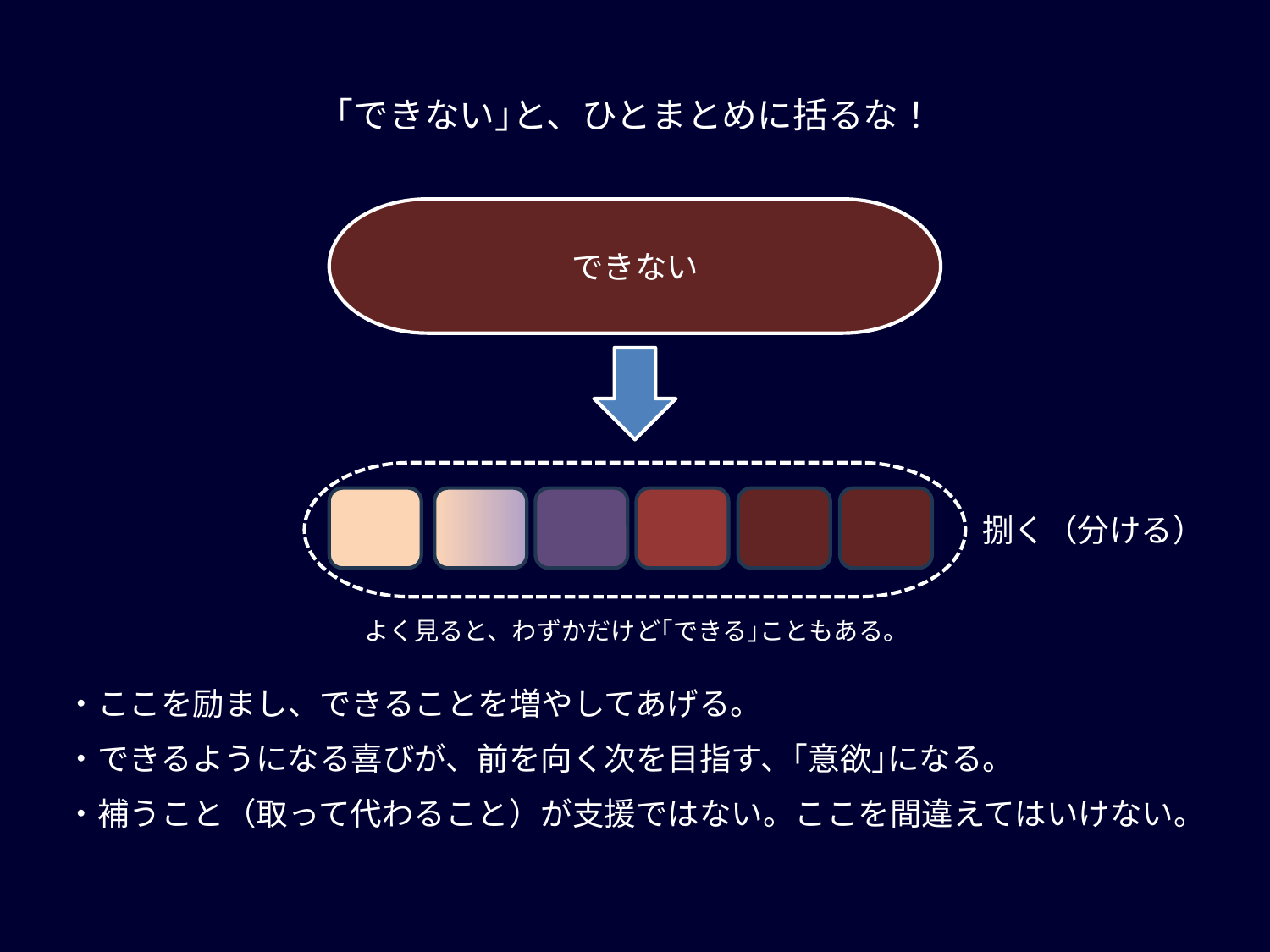

｢できない｣と、ひとまとめに括るな！
できない

捌く（分ける）
よく見ると、わずかだけど｢できる｣こともある。
・ここを励まし、できることを増やしてあげる。

・できるようになる喜びが、前を向く次を目指す、｢意欲｣になる。

・補うこと（取って代わること）が支援ではない。ここを間違えてはいけない。